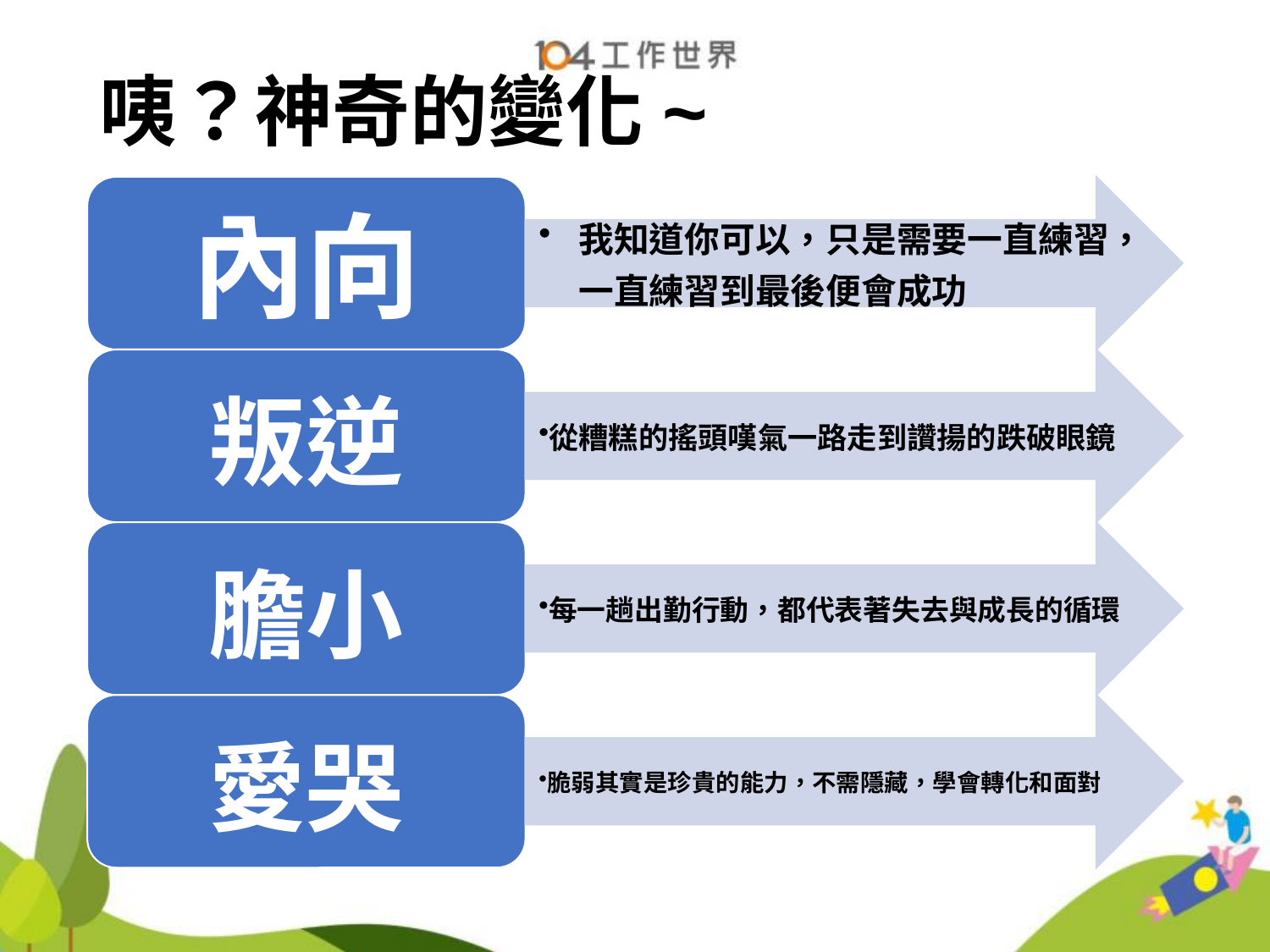

咦？神奇的變化~
內向
我知道你可以，只是需要一直練習，一直練習到最後便會成功
叛逆
從糟糕的搖頭嘆氣一路走到讚揚的跌破眼鏡
膽小
愛哭
每一趟出勤行動，都代表著失去與成長的循環
脆弱其實是珍貴的能力，不需隱藏，學會轉化和面對